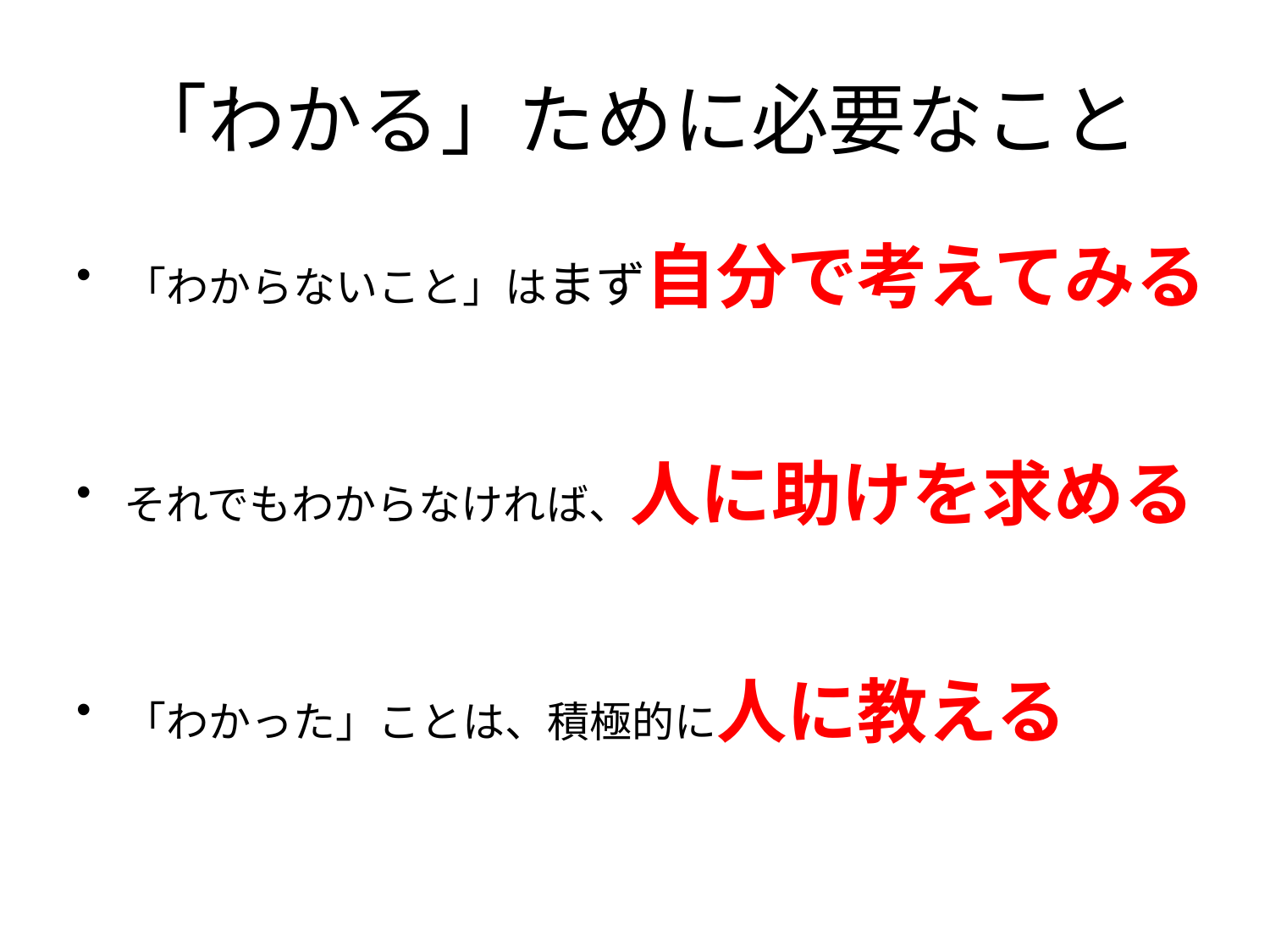

# 「わかる」ために必要なこと
「わからないこと」はまず自分で考えてみる

それでもわからなければ、人に助けを求める

「わかった」ことは、積極的に人に教える